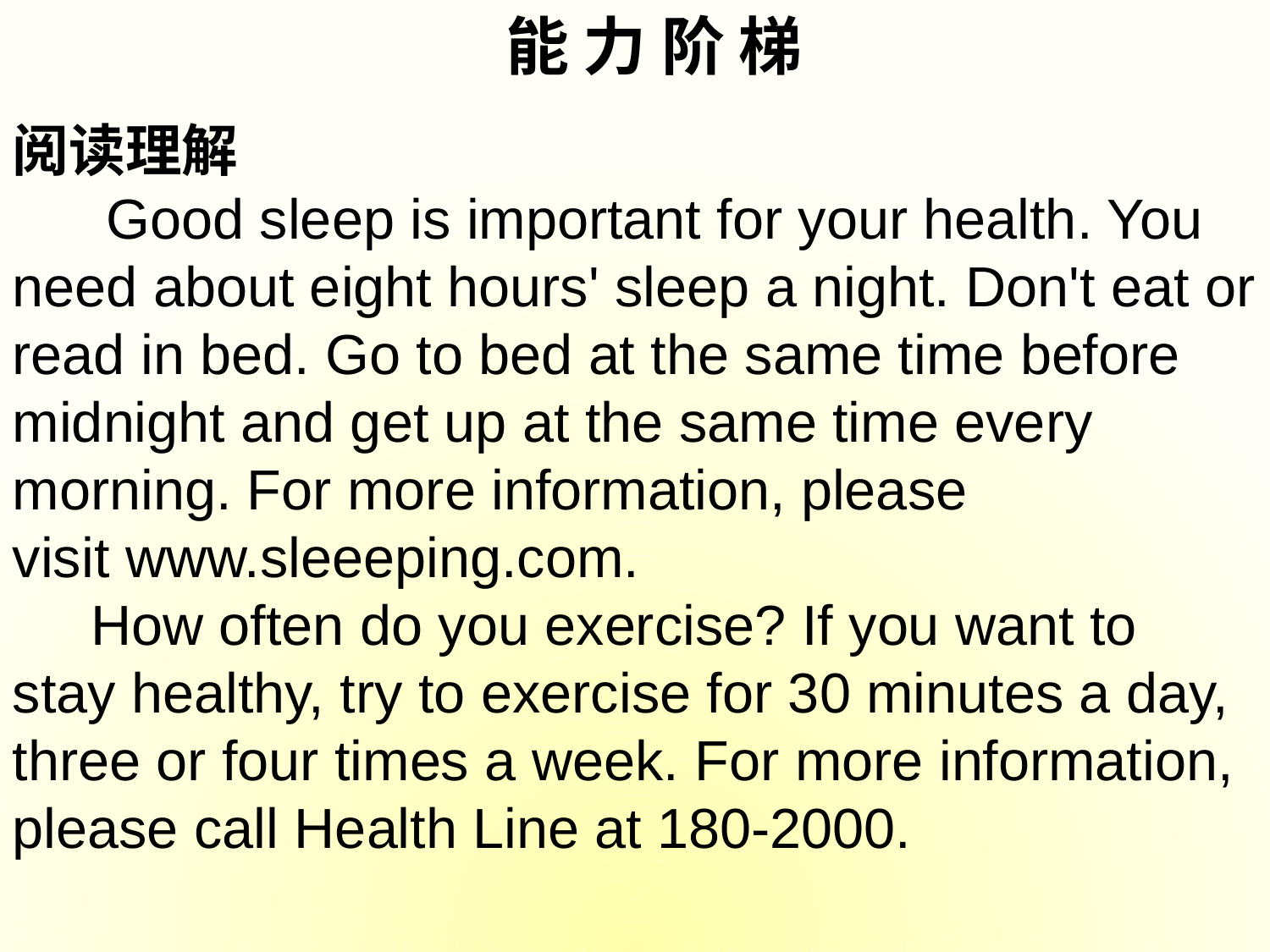

能 力 阶 梯
阅读理解
      Good sleep is important for your health. You need about eight hours' sleep a night. Don't eat or read in bed. Go to bed at the same time before midnight and get up at the same time every morning. For more information, please visit www.sleeeping.com.
     How often do you exercise? If you want to stay healthy, try to exercise for 30 minutes a day, three or four times a week. For more information, please call Health Line at 180-2000.